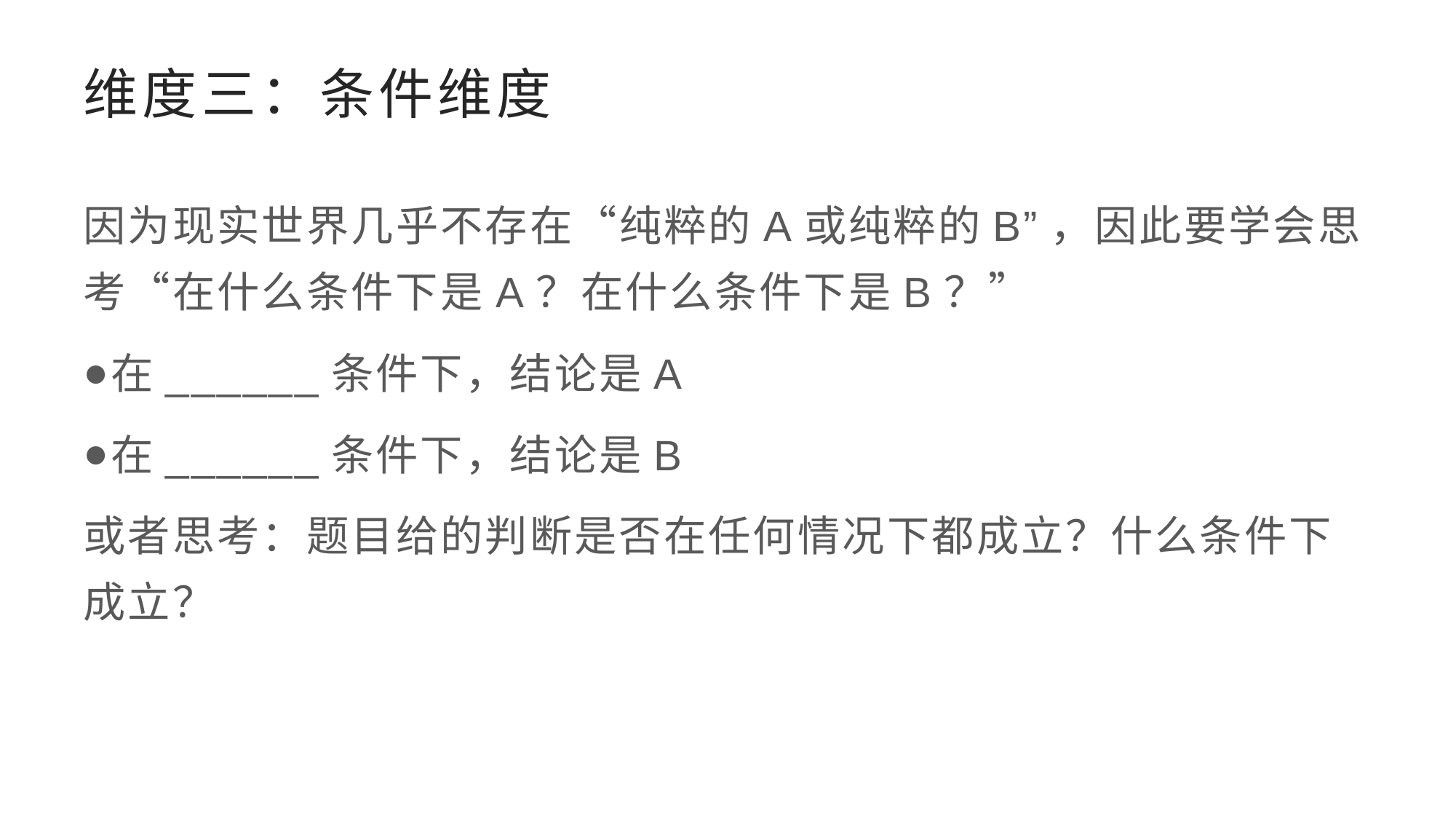

# 维度三：条件维度
因为现实世界几乎不存在“纯粹的A或纯粹的B”，因此要学会思考“在什么条件下是A？在什么条件下是B？”
在______条件下，结论是A
在______条件下，结论是B
或者思考：题目给的判断是否在任何情况下都成立？什么条件下成立？